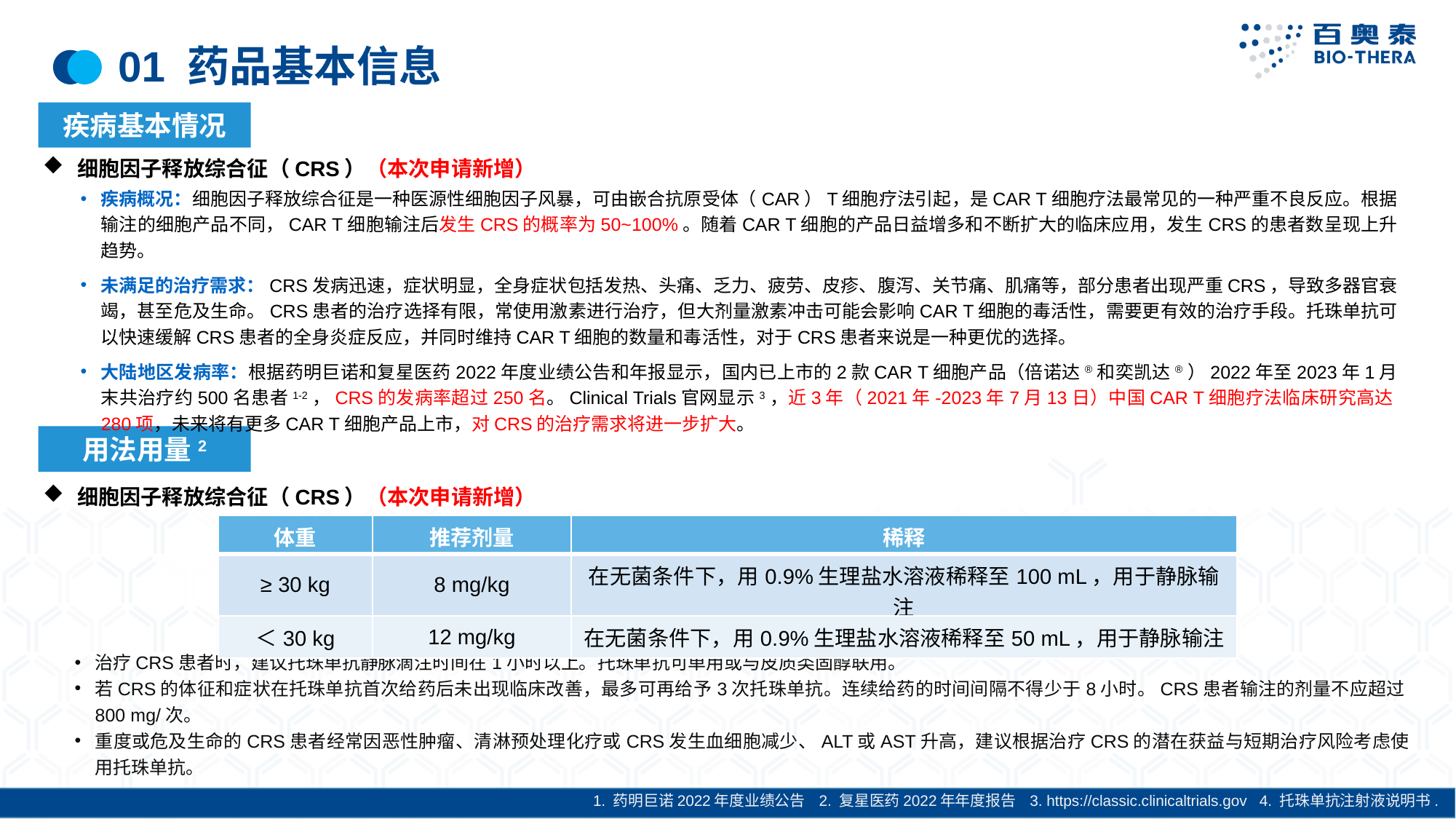

# 01 药品基本信息
疾病基本情况
细胞因子释放综合征（CRS）（本次申请新增）
疾病概况：细胞因子释放综合征是一种医源性细胞因子风暴，可由嵌合抗原受体（CAR）T细胞疗法引起，是CAR T细胞疗法最常见的一种严重不良反应。根据输注的细胞产品不同，CAR T细胞输注后发生CRS的概率为50~100%。随着CAR T细胞的产品日益增多和不断扩大的临床应用，发生CRS的患者数呈现上升趋势。
未满足的治疗需求：CRS发病迅速，症状明显，全身症状包括发热、头痛、乏力、疲劳、皮疹、腹泻、关节痛、肌痛等，部分患者出现严重CRS，导致多器官衰竭，甚至危及生命。CRS患者的治疗选择有限，常使用激素进行治疗，但大剂量激素冲击可能会影响CAR T细胞的毒活性，需要更有效的治疗手段。托珠单抗可以快速缓解CRS患者的全身炎症反应，并同时维持CAR T细胞的数量和毒活性，对于CRS患者来说是一种更优的选择。
大陆地区发病率：根据药明巨诺和复星医药2022年度业绩公告和年报显示，国内已上市的2款CAR T细胞产品（倍诺达®和奕凯达®）2022年至2023年1月末共治疗约500名患者1-2，CRS的发病率超过250名。Clinical Trials官网显示3，近3年（2021年-2023年7月13日）中国CAR T细胞疗法临床研究高达280项，未来将有更多CAR T细胞产品上市，对CRS的治疗需求将进一步扩大。
用法用量2
细胞因子释放综合征（CRS）（本次申请新增）
| 体重 | 推荐剂量 | 稀释 |
| --- | --- | --- |
| ≥ 30 kg | 8 mg/kg | 在无菌条件下，用0.9%生理盐水溶液稀释至100 mL，用于静脉输注 |
| ＜30 kg | 12 mg/kg | 在无菌条件下，用0.9%生理盐水溶液稀释至50 mL，用于静脉输注 |
治疗CRS患者时，建议托珠单抗静脉滴注时间在1小时以上。托珠单抗可单用或与皮质类固醇联用。
若CRS的体征和症状在托珠单抗首次给药后未出现临床改善，最多可再给予3次托珠单抗。连续给药的时间间隔不得少于8小时。CRS患者输注的剂量不应超过800 mg/次。
重度或危及生命的CRS患者经常因恶性肿瘤、清淋预处理化疗或CRS发生血细胞减少、ALT或AST升高，建议根据治疗CRS的潜在获益与短期治疗风险考虑使用托珠单抗。
1. 药明巨诺2022年度业绩公告   2. 复星医药2022年年度报告   3. https://classic.clinicaltrials.gov   4. 托珠单抗注射液说明书.